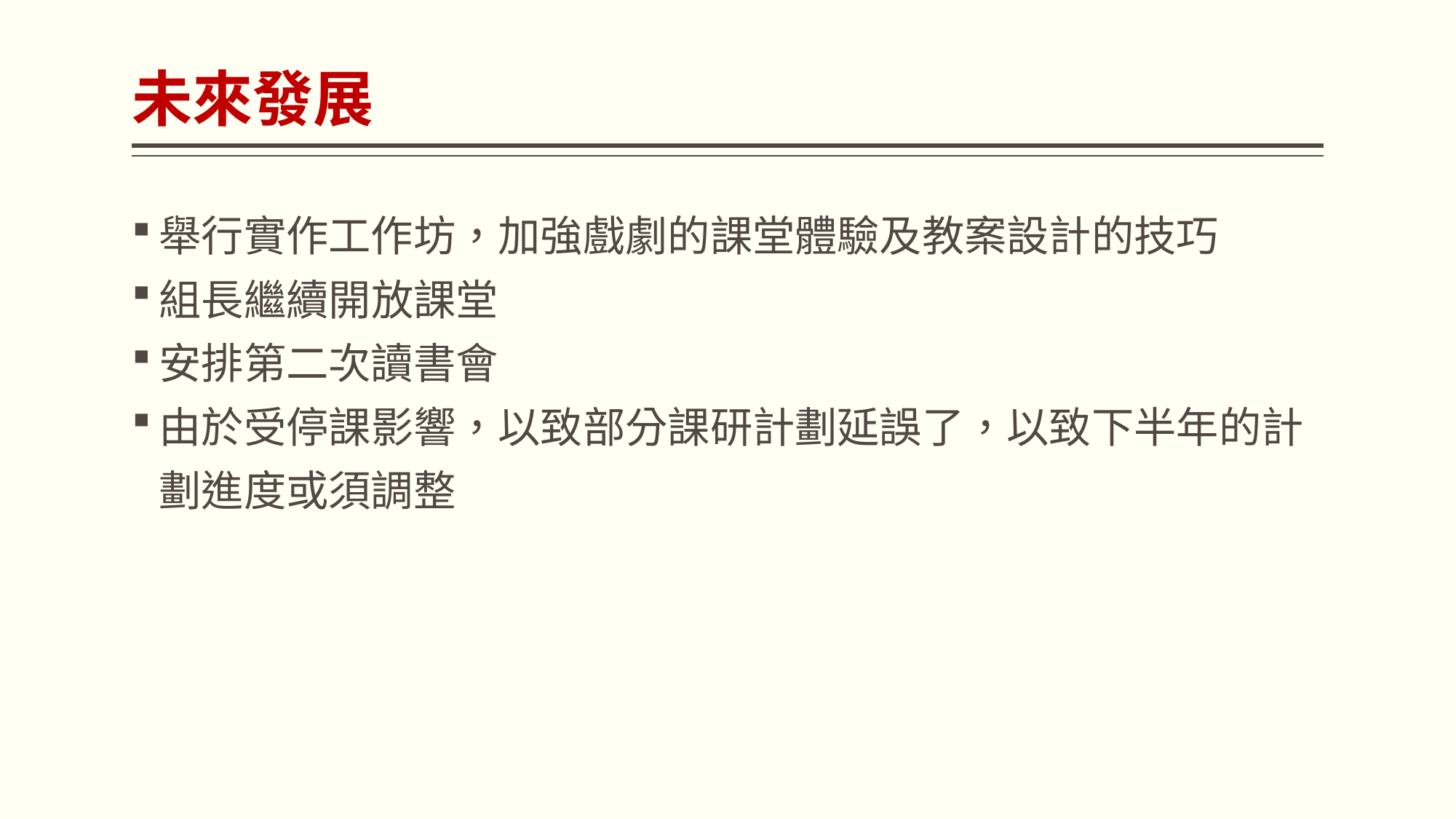

# 未來發展
舉行實作工作坊，加強戲劇的課堂體驗及教案設計的技巧
組長繼續開放課堂
安排第二次讀書會
由於受停課影響，以致部分課研計劃延誤了，以致下半年的計劃進度或須調整